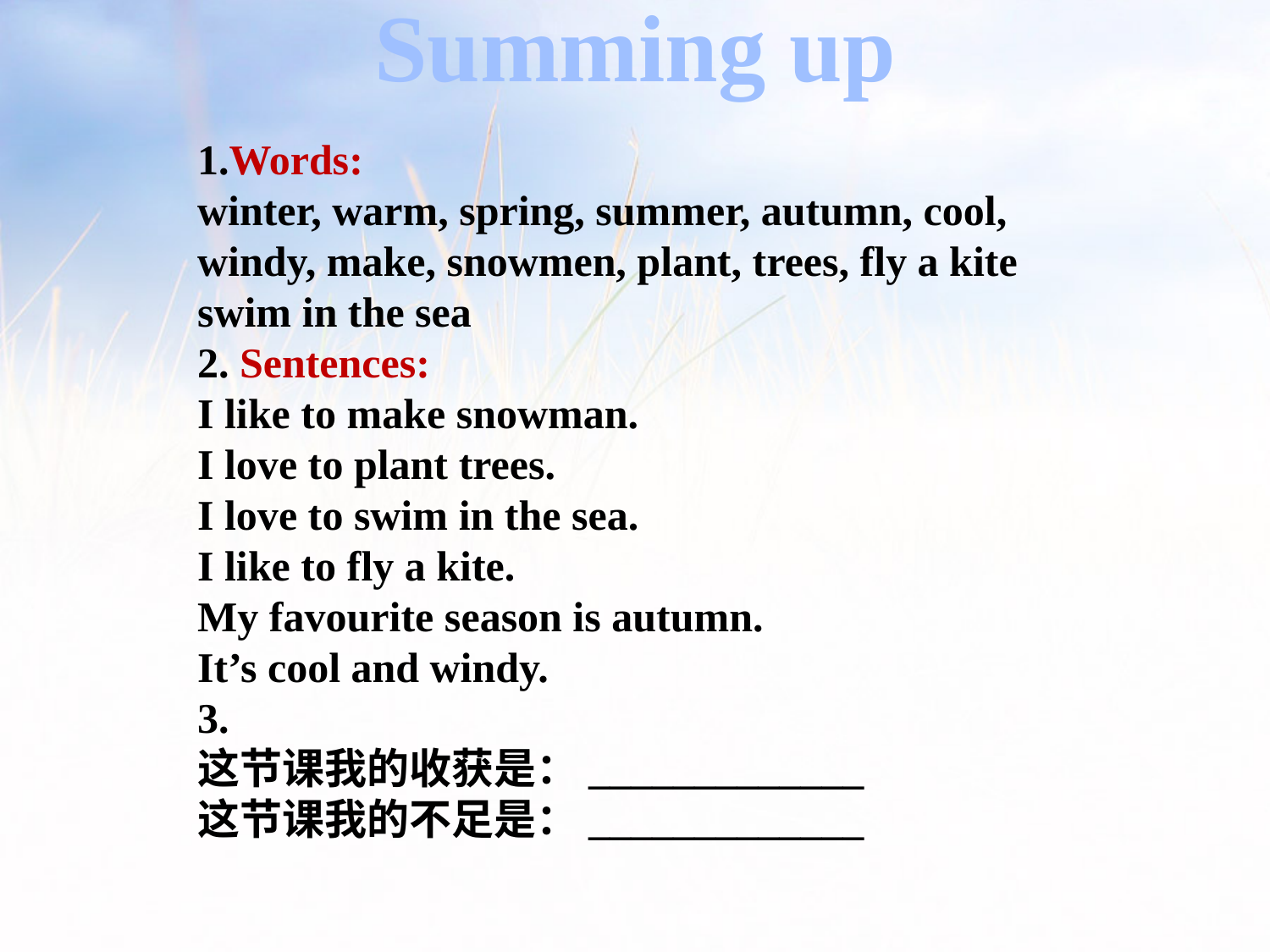

Summing up
1.Words:
winter, warm, spring, summer, autumn, cool,
windy, make, snowmen, plant, trees, fly a kite
swim in the sea
2. Sentences:
I like to make snowman.
I love to plant trees.
I love to swim in the sea.
I like to fly a kite.
My favourite season is autumn.
It’s cool and windy.
3.
这节课我的收获是：_____________
这节课我的不足是：_____________